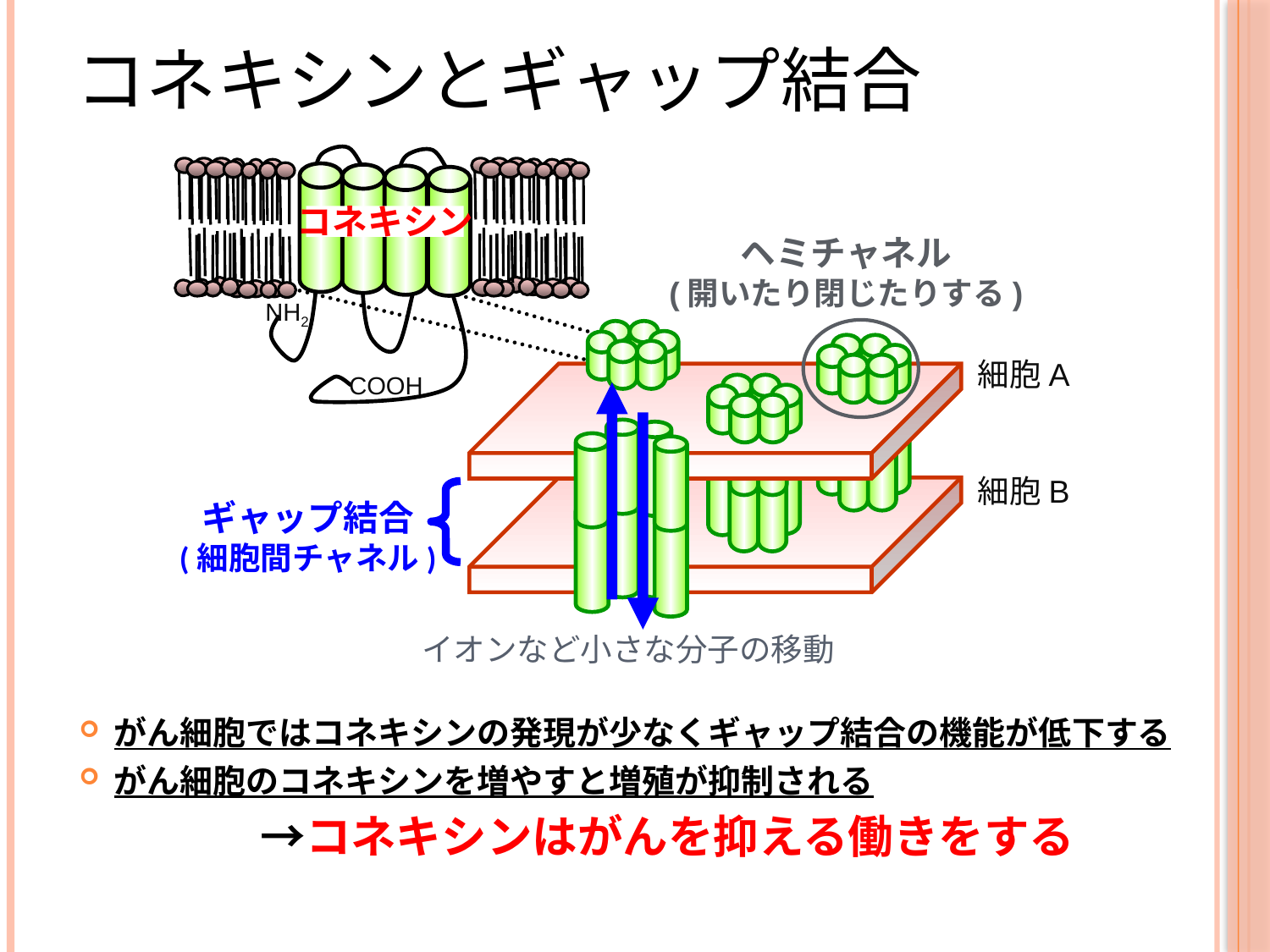

# コネキシンとギャップ結合

コネキシン

NH2

COOH
ヘミチャネル
(開いたり閉じたりする)

細胞A

細胞B

ギャップ結合
(細胞間チャネル)
イオンなど小さな分子の移動

がん細胞ではコネキシンの発現が少なくギャップ結合の機能が低下する
がん細胞のコネキシンを増やすと増殖が抑制される
　　　　→コネキシンはがんを抑える働きをする